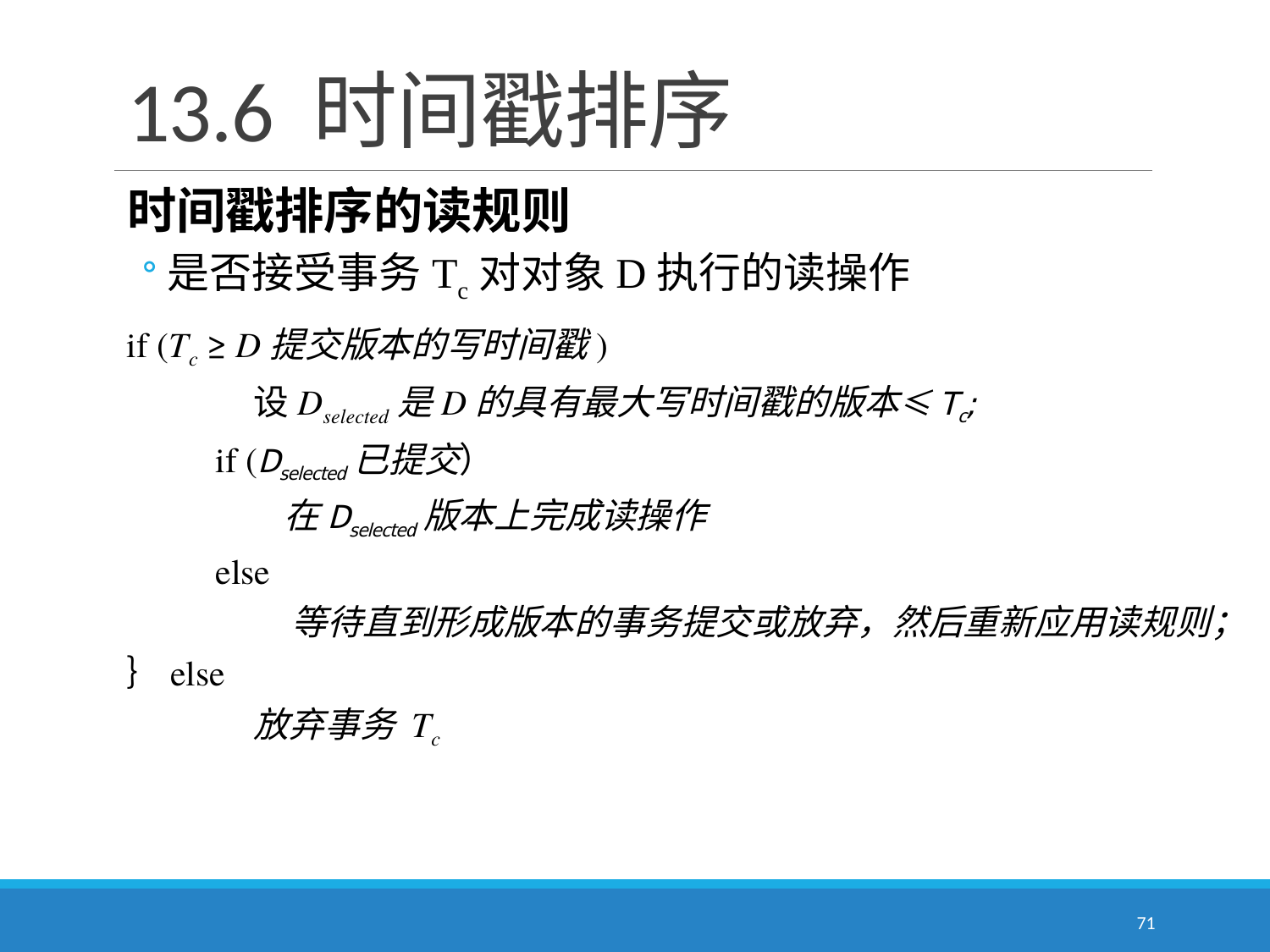

# 13.6 时间戳排序
时间戳排序的读规则
是否接受事务Tc对对象D执行的读操作

示例

if (Tc ≥ D提交版本的写时间戳)
	设Dselected是D的具有最大写时间戳的版本≤Tc;
          if (Dselected已提交）
                   在Dselected版本上完成读操作
          else
                    等待直到形成版本的事务提交或放弃，然后重新应用读规则；
｝else
	放弃事务 Tc
71